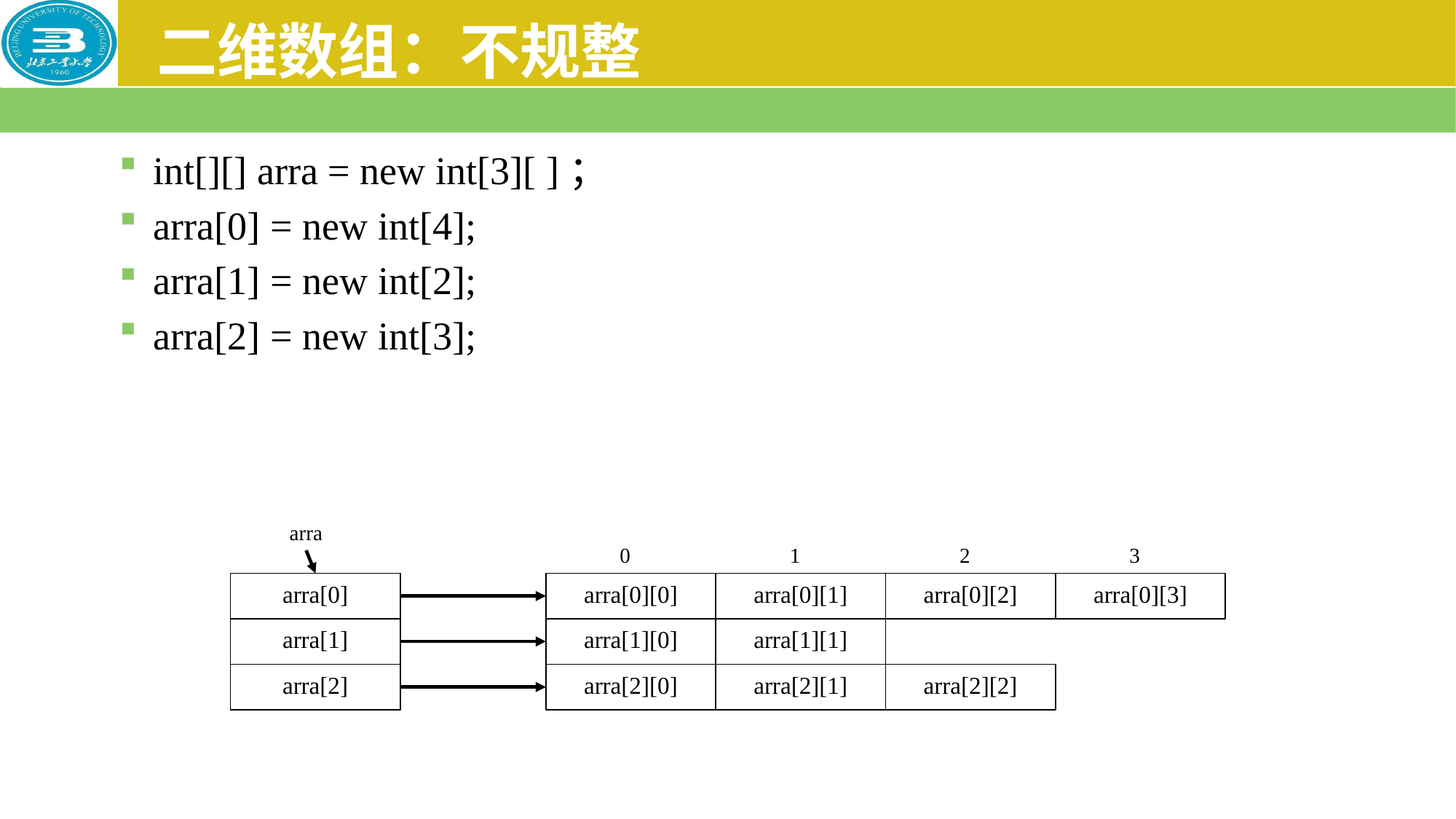

# 二维数组：不规整
int[][] arra = new int[3][ ]；
arra[0] = new int[4];
arra[1] = new int[2];
arra[2] = new int[3];

arra
0
1
2
3
arra[0]
arra[1]
arra[2]
arra[0][0]
arra[1][0]
arra[2][0]
arra[0][1]
arra[1][1]
arra[2][1]
arra[0][2]
arra[2][2]
arra[0][3]